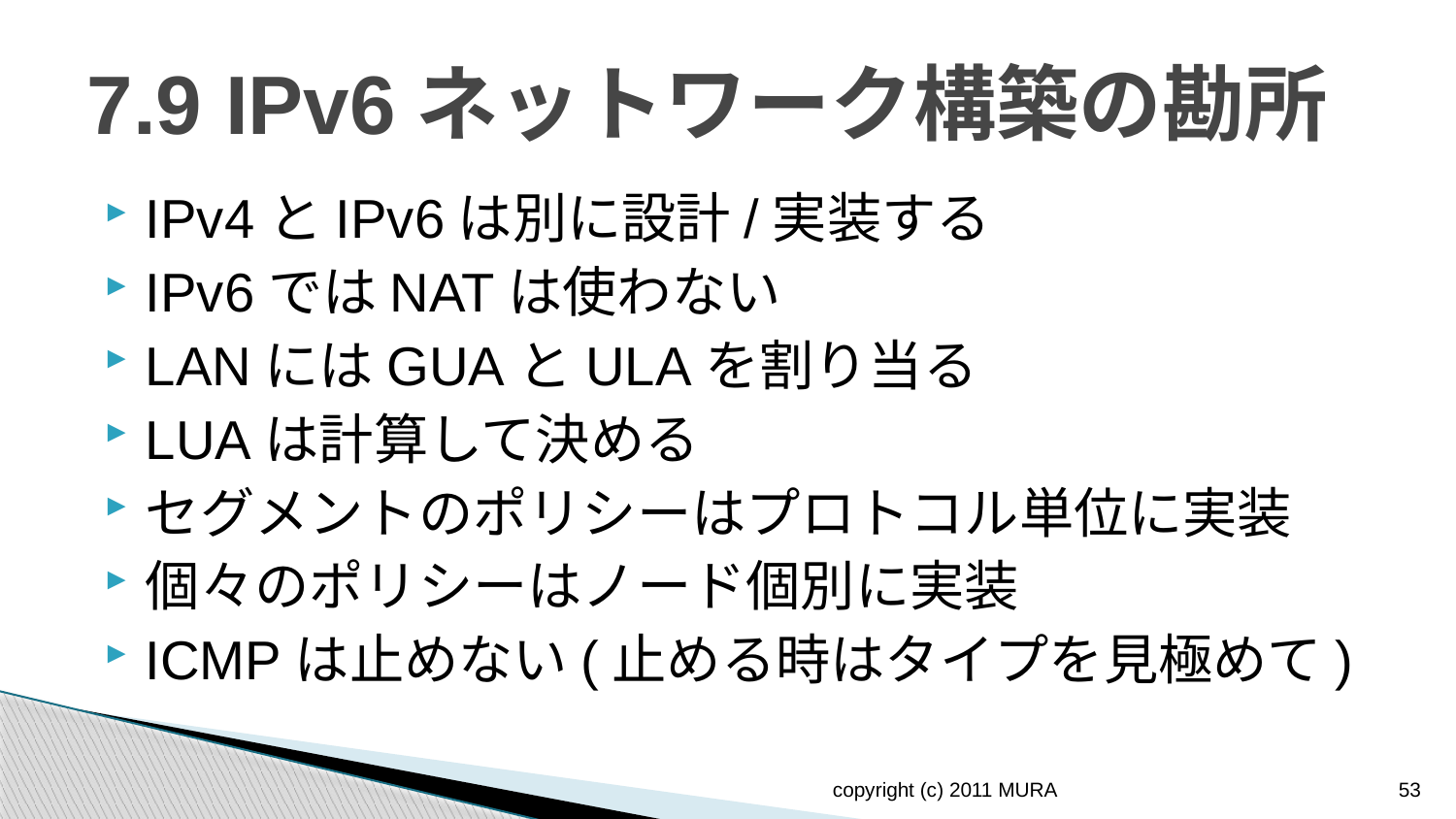

# 7.9 IPv6ネットワーク構築の勘所
IPv4とIPv6は別に設計/実装する
IPv6ではNATは使わない
LANにはGUAとULAを割り当る
LUAは計算して決める
セグメントのポリシーはプロトコル単位に実装
個々のポリシーはノード個別に実装
ICMPは止めない(止める時はタイプを見極めて)
copyright (c) 2011 MURA
53